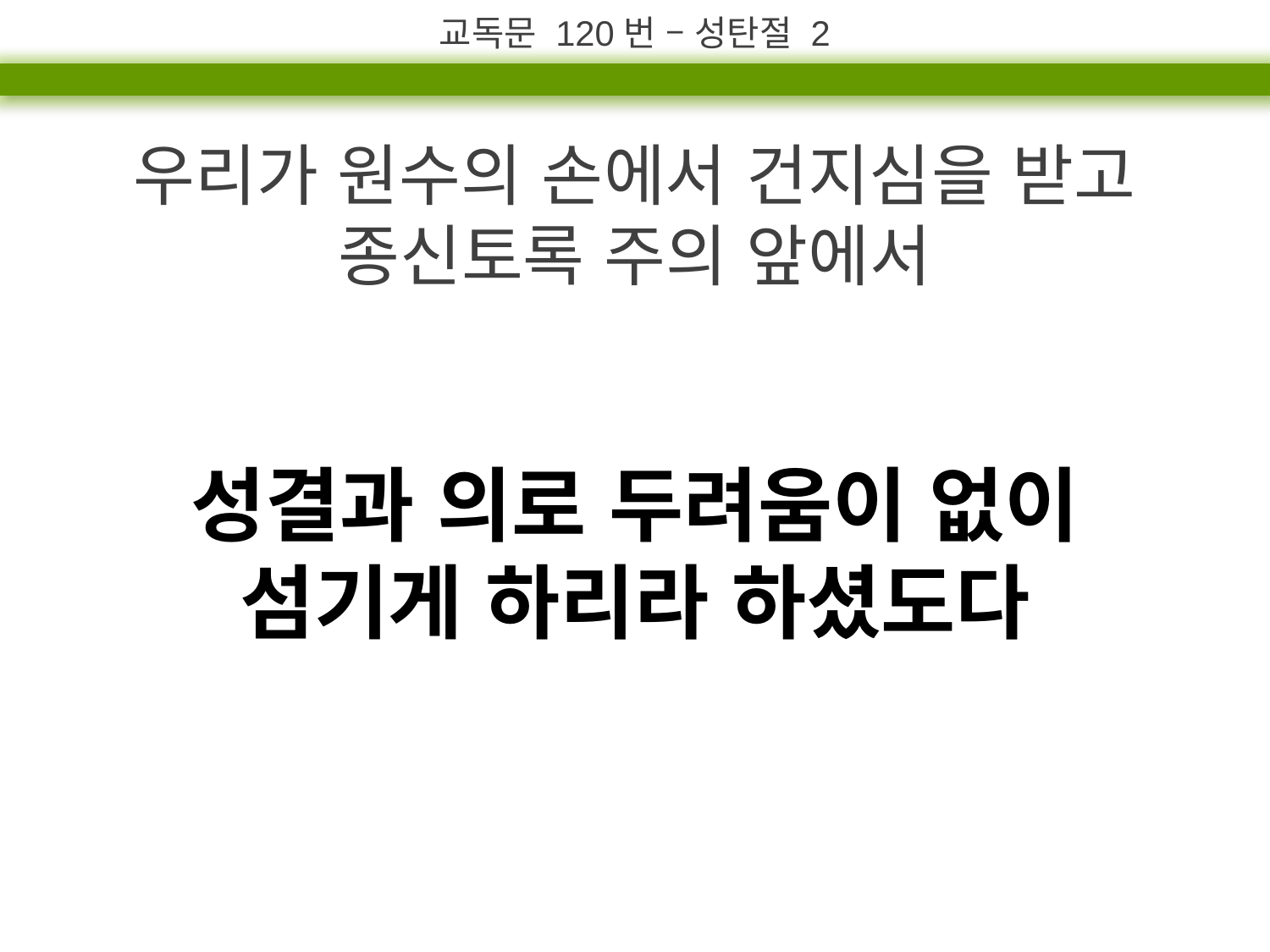

교독문 120번 – 성탄절 2

우리가 원수의 손에서 건지심을 받고
종신토록 주의 앞에서
성결과 의로 두려움이 없이
섬기게 하리라 하셨도다